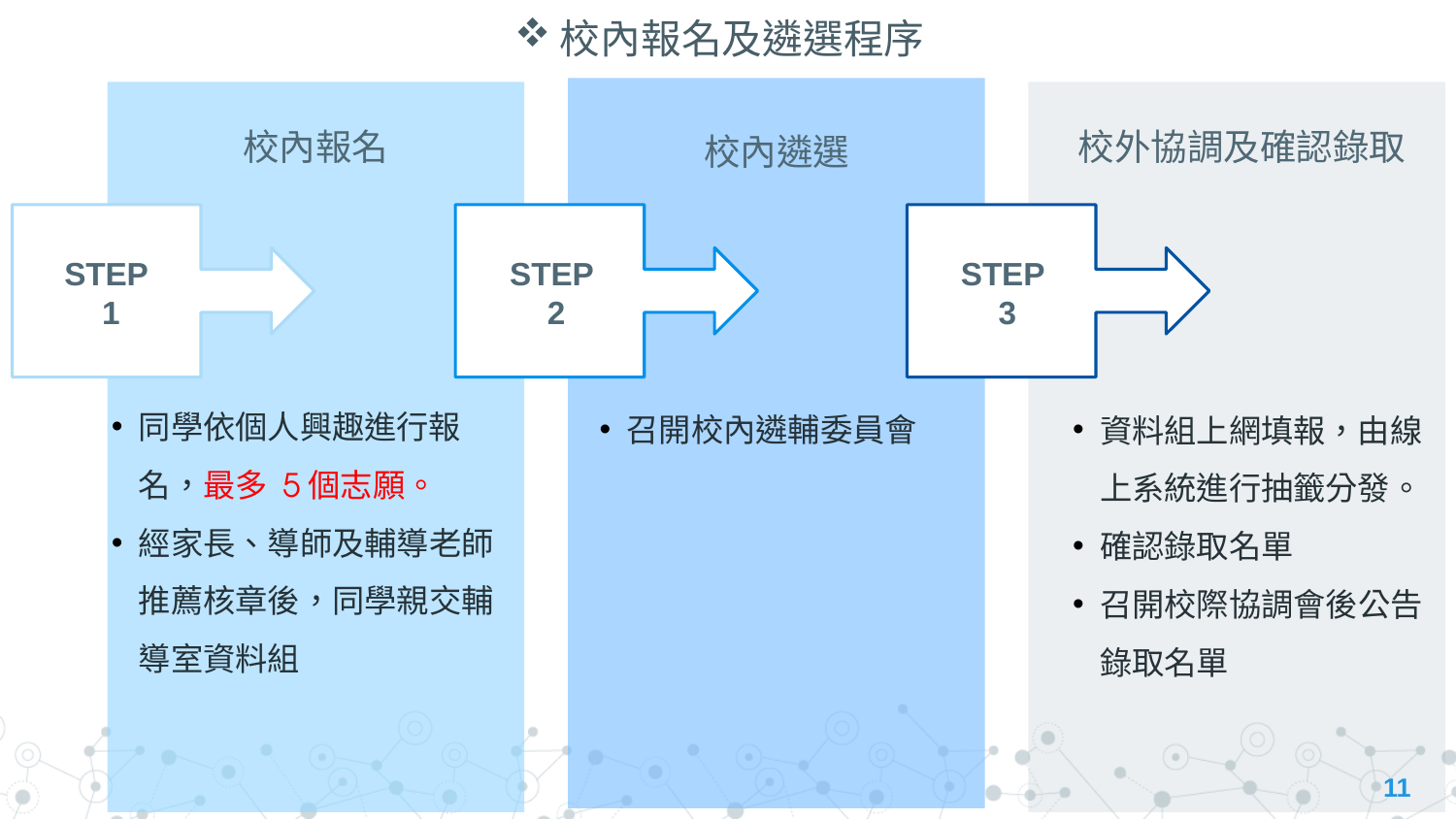

校內報名及遴選程序

校內報名
校外協調及確認錄取
校內遴選

STEP
 1
STEP
 2
STEP
 3
同學依個人興趣進行報名，最多 5個志願。
經家長、導師及輔導老師推薦核章後，同學親交輔導室資料組
召開校內遴輔委員會
資料組上網填報，由線上系統進行抽籤分發。
確認錄取名單
召開校際協調會後公告錄取名單
11